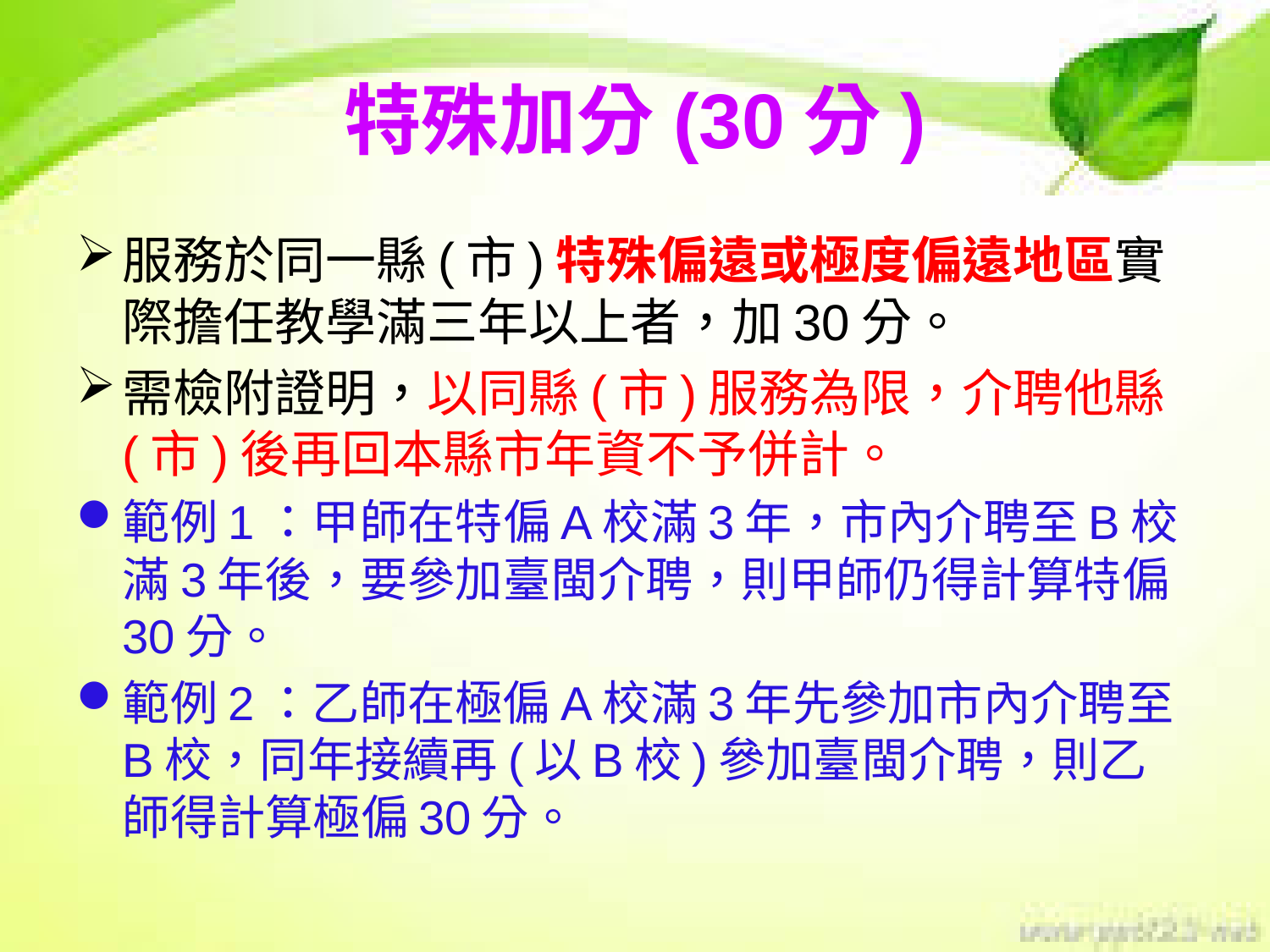

# 特殊加分(30分)
服務於同一縣(市)特殊偏遠或極度偏遠地區實際擔任教學滿三年以上者，加30分。
需檢附證明，以同縣(市)服務為限，介聘他縣(市)後再回本縣市年資不予併計。
範例1：甲師在特偏A校滿3年，市內介聘至B校滿3年後，要參加臺閩介聘，則甲師仍得計算特偏30分。
範例2：乙師在極偏A校滿3年先參加市內介聘至B校，同年接續再(以B校)參加臺閩介聘，則乙師得計算極偏30分。